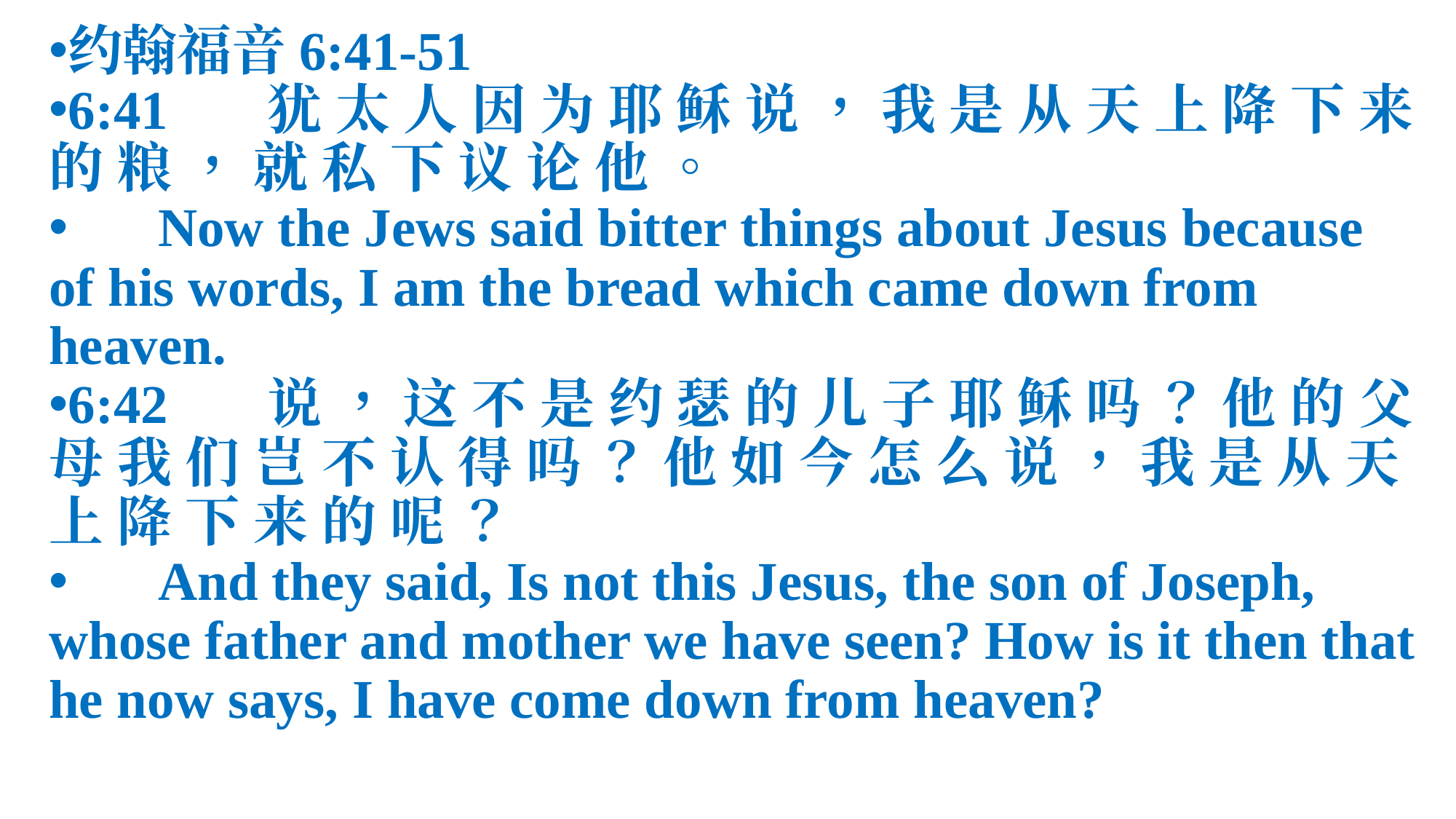

约翰福音6:41-51
6:41	犹 太 人 因 为 耶 稣 说 ， 我 是 从 天 上 降 下 来 的 粮 ， 就 私 下 议 论 他 。
   	Now the Jews said bitter things about Jesus because of his words, I am the bread which came down from heaven.
6:42	说 ， 这 不 是 约 瑟 的 儿 子 耶 稣 吗 ？ 他 的 父 母 我 们 岂 不 认 得 吗 ？ 他 如 今 怎 么 说 ， 我 是 从 天 上 降 下 来 的 呢 ？
   	And they said, Is not this Jesus, the son of Joseph, whose father and mother we have seen? How is it then that he now says, I have come down from heaven?